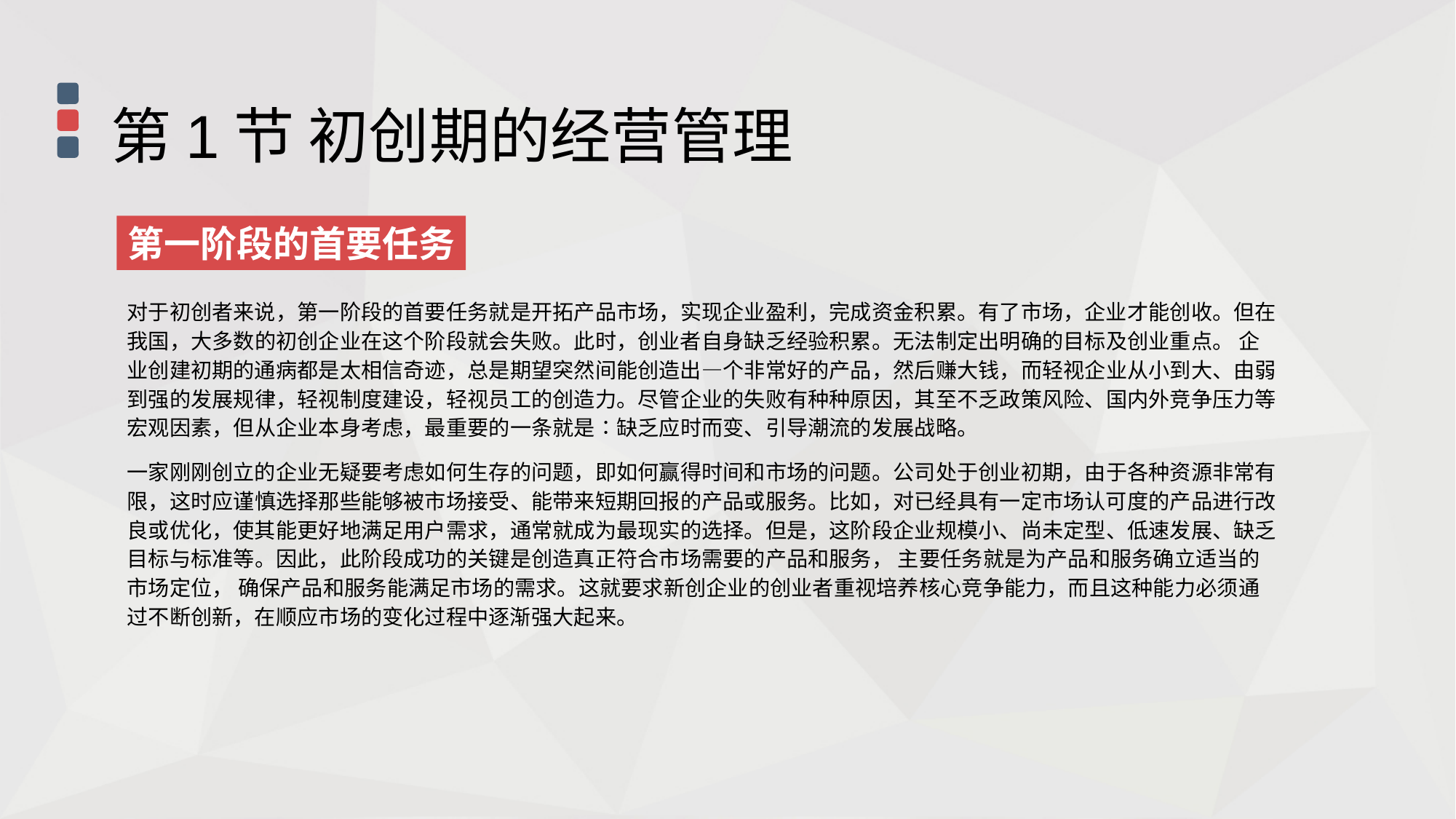

第1节 初创期的经营管理
第一阶段的首要任务
对于初创者来说，第一阶段的首要任务就是开拓产品市场，实现企业盈利，完成资金积累。有了市场，企业才能创收。但在我国，大多数的初创企业在这个阶段就会失败。此时，创业者自身缺乏经验积累。无法制定出明确的目标及创业重点。 企业创建初期的通病都是太相信奇迹，总是期望突然间能创造出—个非常好的产品，然后赚大钱，而轻视企业从小到大、由弱到强的发展规律，轻视制度建设，轻视员工的创造力。尽管企业的失败有种种原因，其至不乏政策风险、国内外竞争压力等宏观因素，但从企业本身考虑，最重要的一条就是∶缺乏应时而变、引导潮流的发展战略。
一家刚刚创立的企业无疑要考虑如何生存的问题，即如何赢得时间和市场的问题。公司处于创业初期，由于各种资源非常有限，这时应谨慎选择那些能够被市场接受、能带来短期回报的产品或服务。比如，对已经具有一定市场认可度的产品进行改良或优化，使其能更好地满足用户需求，通常就成为最现实的选择。但是，这阶段企业规模小、尚未定型、低速发展、缺乏目标与标准等。因此，此阶段成功的关键是创造真正符合市场需要的产品和服务， 主要任务就是为产品和服务确立适当的市场定位， 确保产品和服务能满足市场的需求。这就要求新创企业的创业者重视培养核心竞争能力，而且这种能力必须通过不断创新，在顺应市场的变化过程中逐渐强大起来。